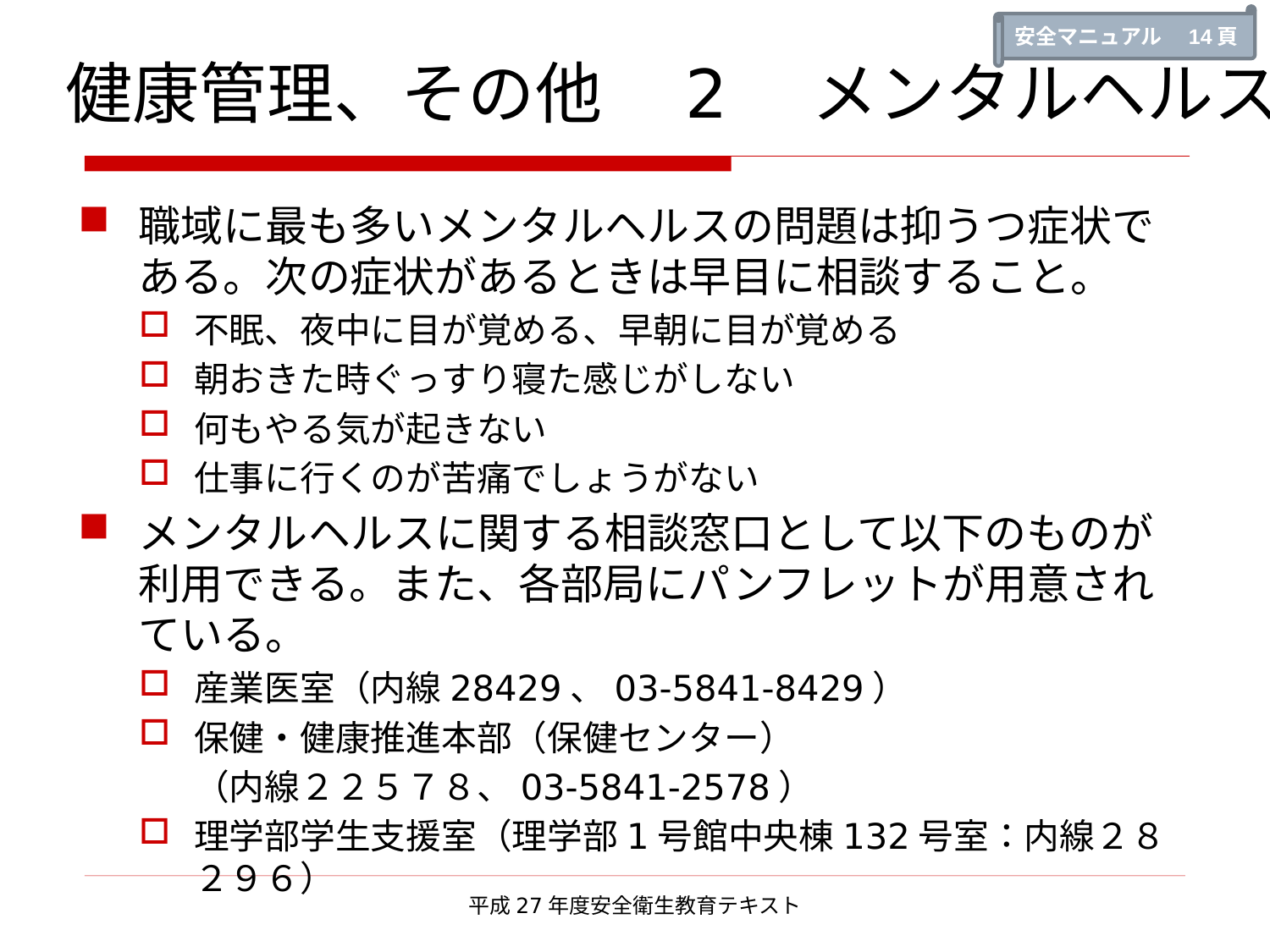

安全マニュアル　14頁
# 健康管理、その他　2　メンタルヘルス
職域に最も多いメンタルヘルスの問題は抑うつ症状である。次の症状があるときは早目に相談すること。
不眠、夜中に目が覚める、早朝に目が覚める
朝おきた時ぐっすり寝た感じがしない
何もやる気が起きない
仕事に行くのが苦痛でしょうがない
メンタルヘルスに関する相談窓口として以下のものが利用できる。また、各部局にパンフレットが用意されている。
産業医室（内線28429、03-5841-8429）
保健・健康推進本部（保健センター）
	（内線２２５７８、03-5841-2578）
理学部学生支援室（理学部1号館中央棟132号室：内線２８２９６）
平成27年度安全衛生教育テキスト